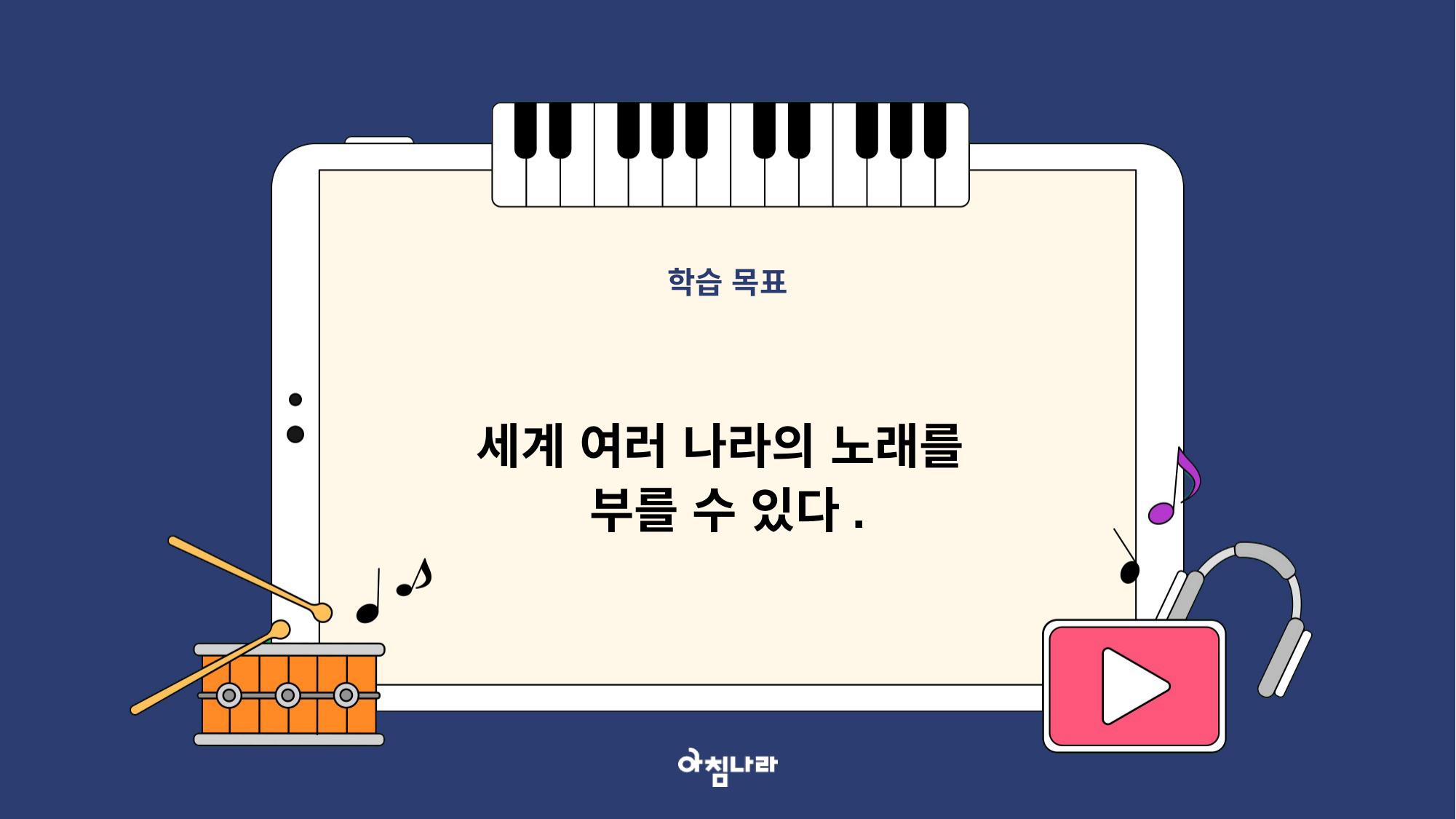

학습 목표
세계 여러 나라의 노래를
부를 수 있다.